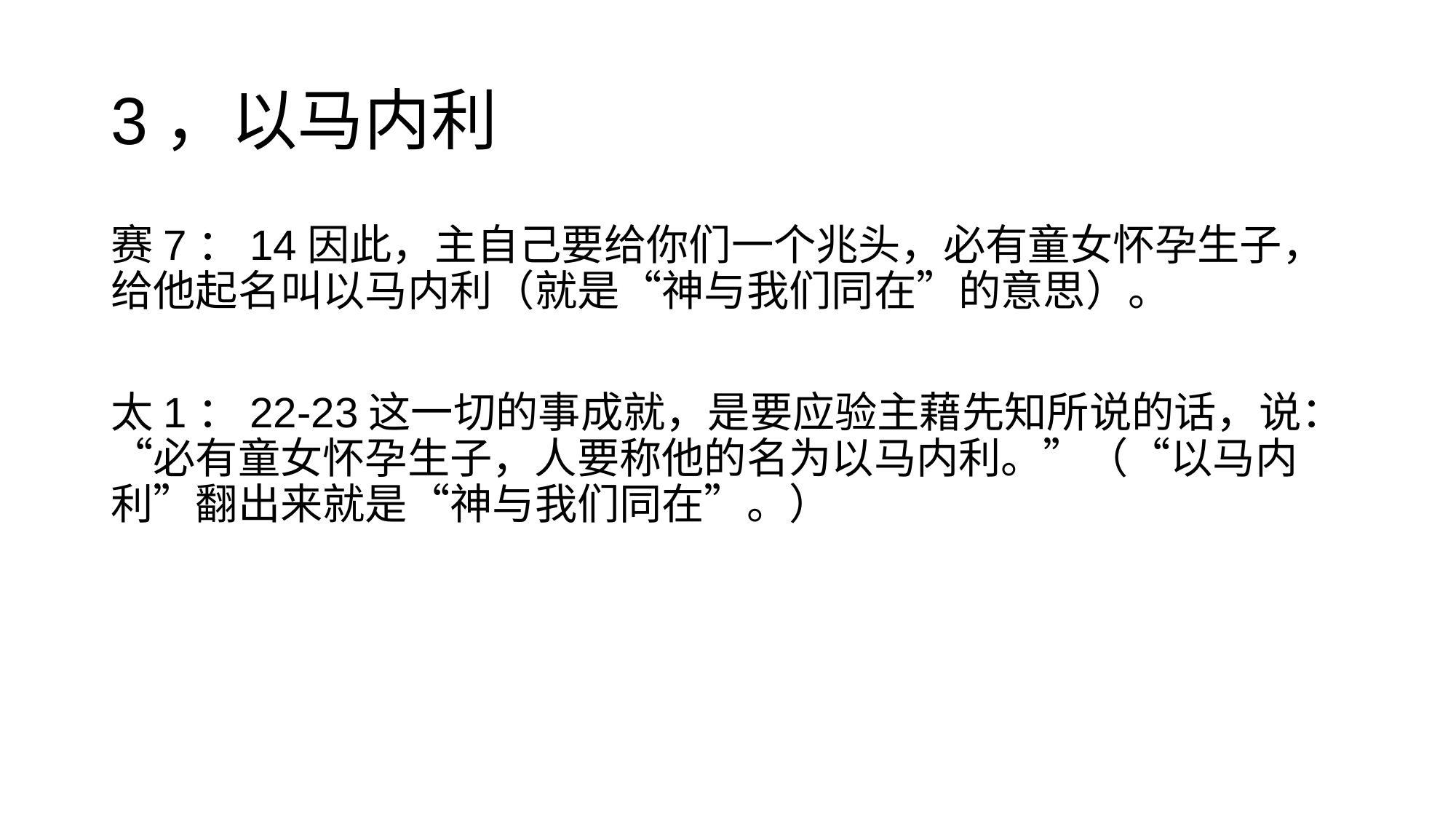

# 3，以马内利
赛7：14因此，主自己要给你们一个兆头，必有童女怀孕生子，给他起名叫以马内利（就是“神与我们同在”的意思）。

太1：22-23这一切的事成就，是要应验主藉先知所说的话，说：“必有童女怀孕生子，人要称他的名为以马内利。”（“以马内利”翻出来就是“神与我们同在”。）